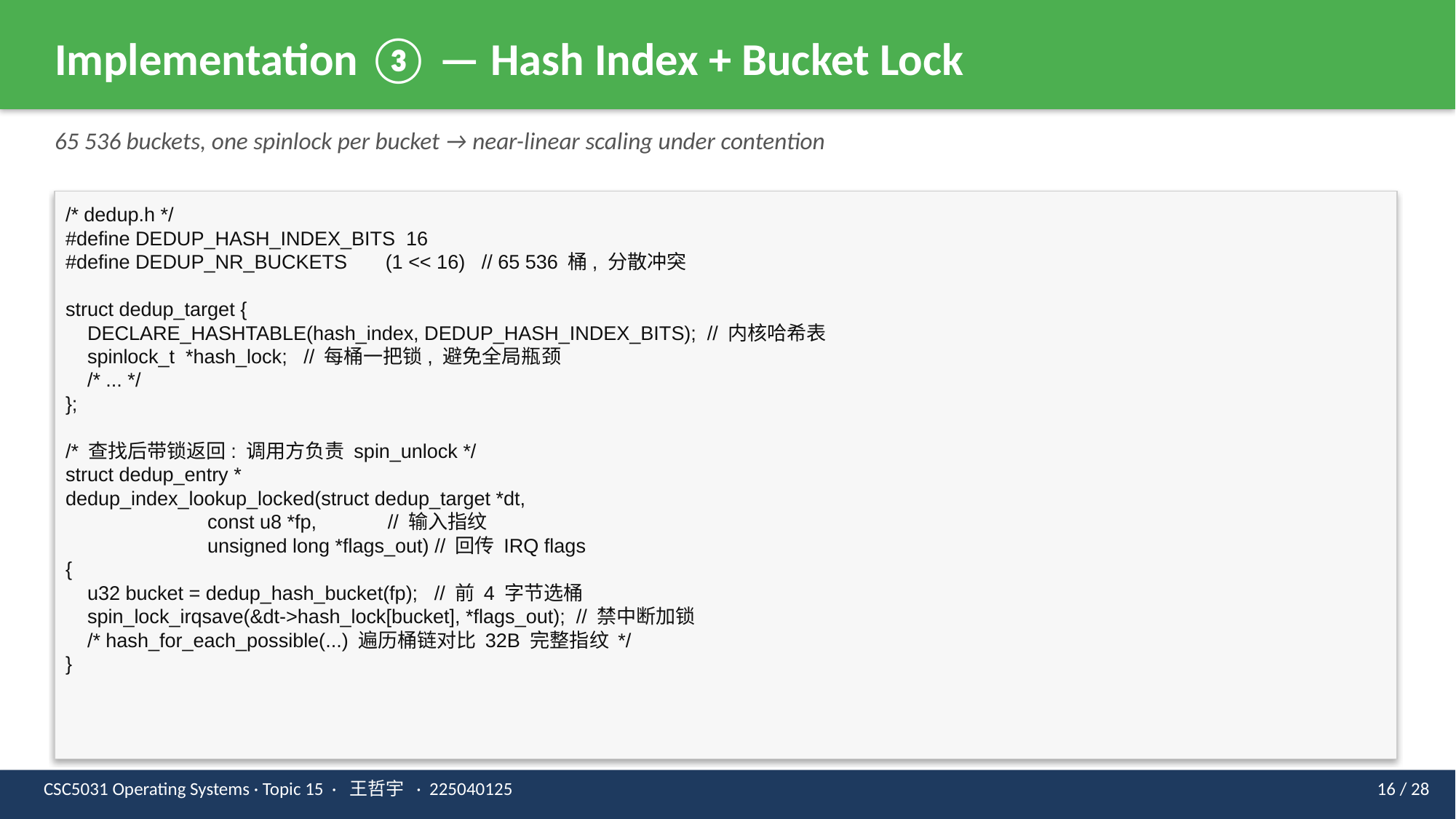

Implementation ③ — Hash Index + Bucket Lock
65 536 buckets, one spinlock per bucket → near-linear scaling under contention

/* dedup.h */
#define DEDUP_HASH_INDEX_BITS  16
#define DEDUP_NR_BUCKETS       (1 << 16)   // 65 536 桶, 分散冲突

struct dedup_target {
    DECLARE_HASHTABLE(hash_index, DEDUP_HASH_INDEX_BITS);  // 内核哈希表
    spinlock_t  *hash_lock;   // 每桶一把锁, 避免全局瓶颈
    /* ... */
};

/* 查找后带锁返回: 调用方负责 spin_unlock */
struct dedup_entry *
dedup_index_lookup_locked(struct dedup_target *dt,
                          const u8 *fp,             // 输入指纹
                          unsigned long *flags_out) // 回传 IRQ flags
{
    u32 bucket = dedup_hash_bucket(fp);   // 前 4 字节选桶
    spin_lock_irqsave(&dt->hash_lock[bucket], *flags_out);  // 禁中断加锁
    /* hash_for_each_possible(...) 遍历桶链对比 32B 完整指纹 */
}

CSC5031 Operating Systems · Topic 15  ·  王哲宇  ·  225040125
16 / 28